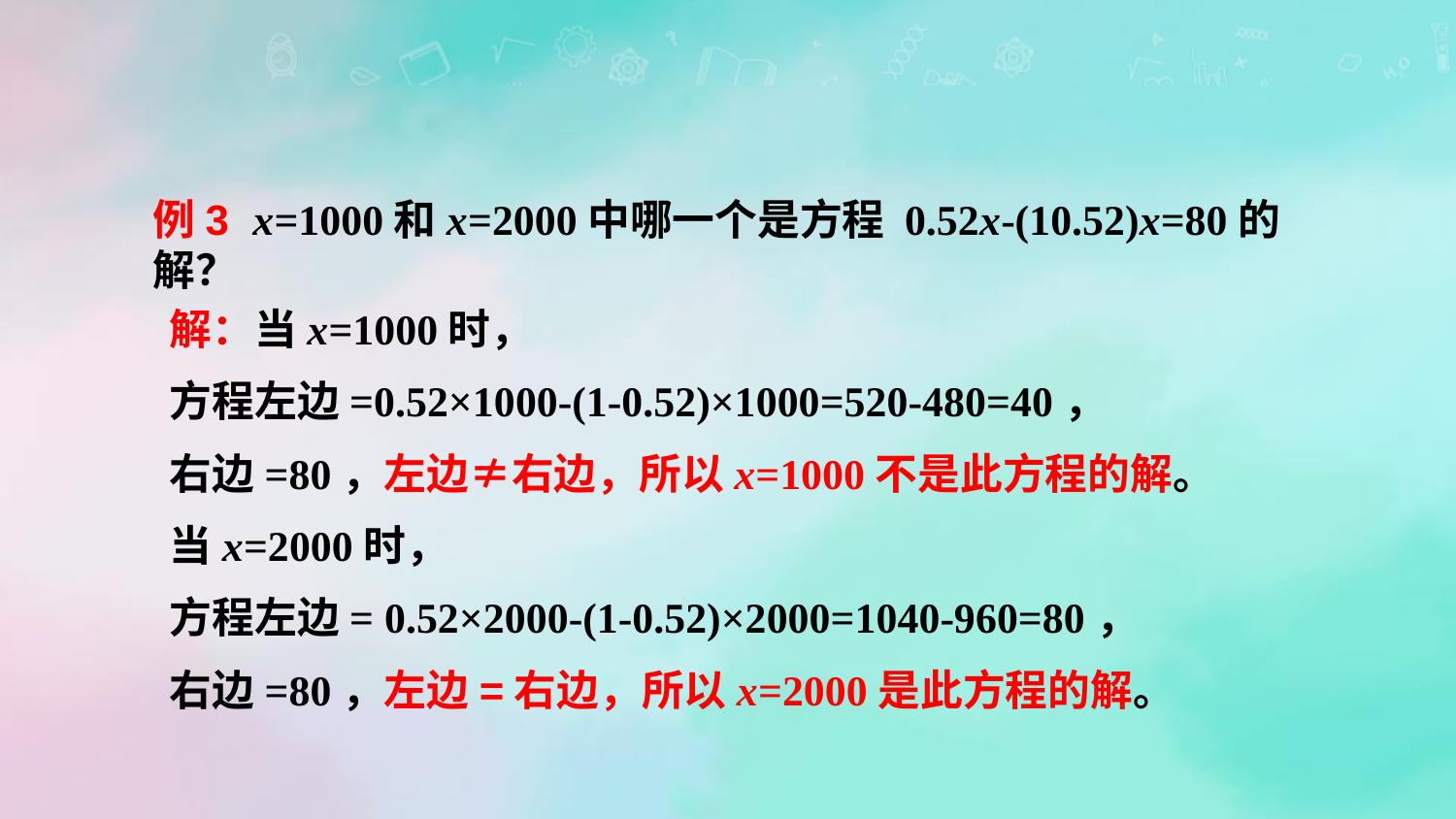

例3  x=1000和x=2000中哪一个是方程 0.52x-(10.52)x=80的解？
解：当x=1000时，
方程左边=0.52×1000-(1-0.52)×1000=520-480=40，
右边=80，左边≠右边，所以x=1000不是此方程的解。
当x=2000时，
方程左边= 0.52×2000-(1-0.52)×2000=1040-960=80，
右边=80，左边=右边，所以x=2000是此方程的解。